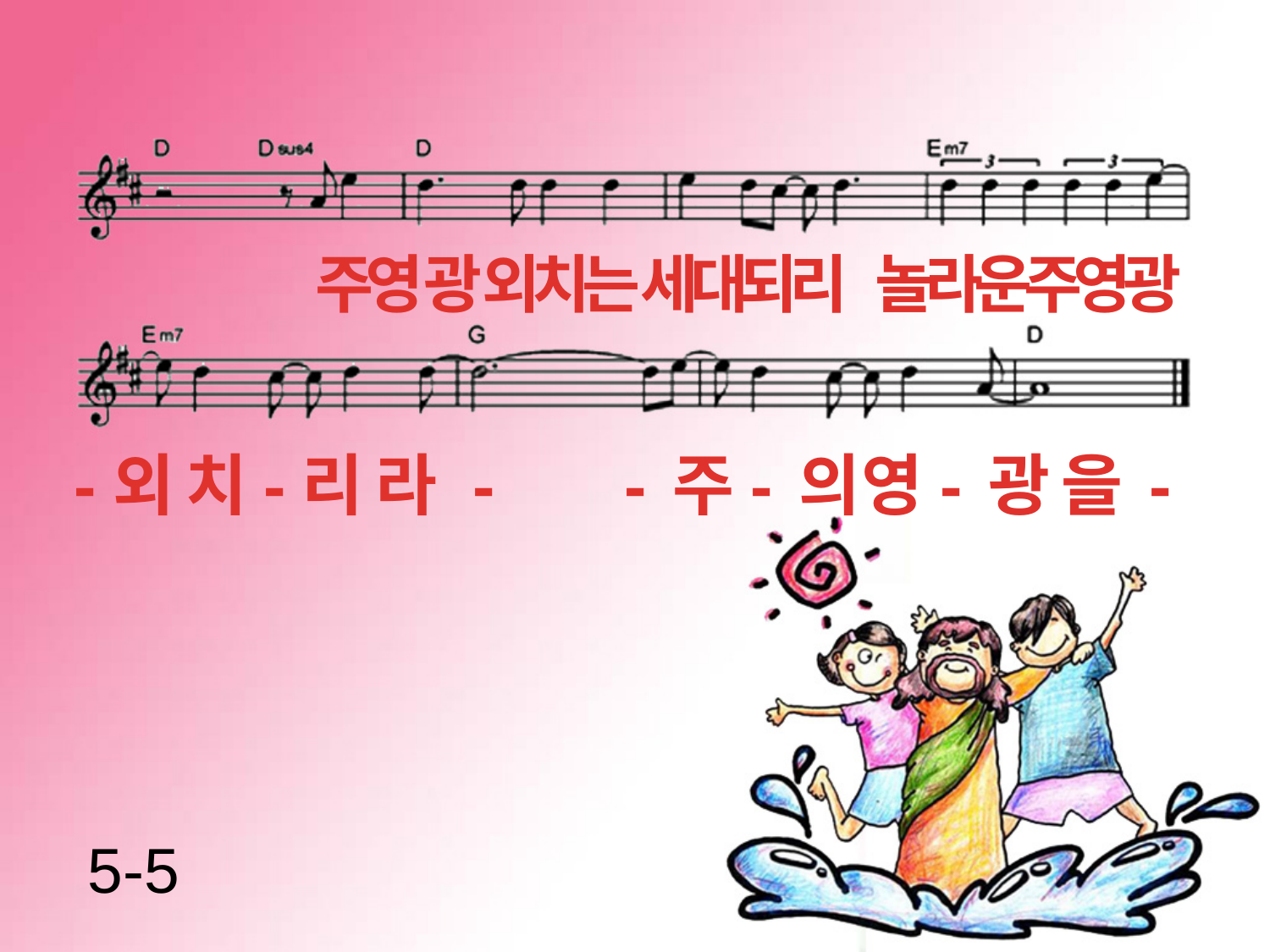

주영 광 외치는 세대되리    놀라운주영광
-외  치-리  라  -              - 주- 의 영- 광  을 -
5-5